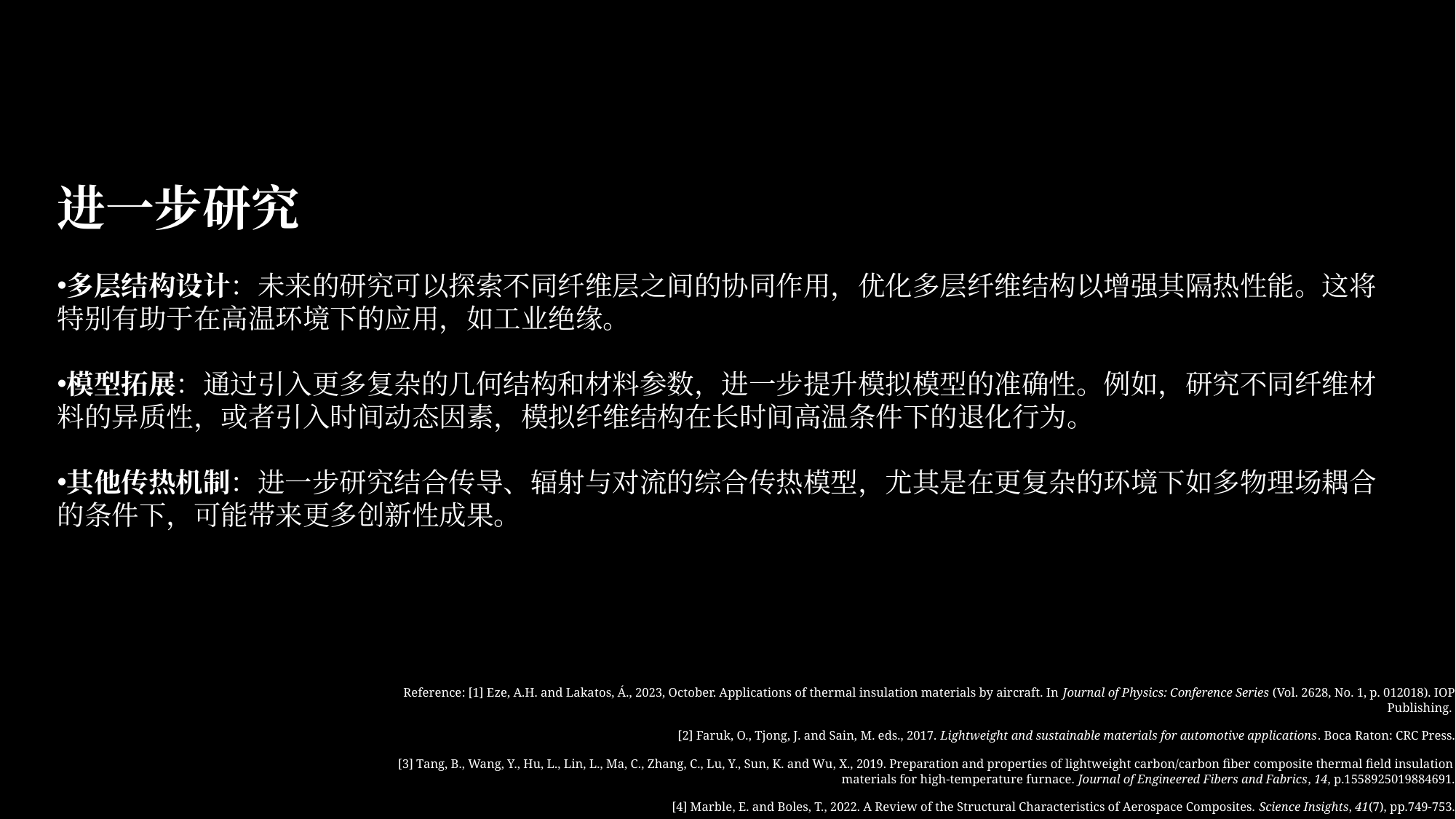

进一步研究

多层结构设计：未来的研究可以探索不同纤维层之间的协同作用，优化多层纤维结构以增强其隔热性能。这将特别有助于在高温环境下的应用，如工业绝缘。

模型拓展：通过引入更多复杂的几何结构和材料参数，进一步提升模拟模型的准确性。例如，研究不同纤维材料的异质性，或者引入时间动态因素，模拟纤维结构在长时间高温条件下的退化行为。

其他传热机制：进一步研究结合传导、辐射与对流的综合传热模型，尤其是在更复杂的环境下如多物理场耦合的条件下，可能带来更多创新性成果。

Reference: [1] Eze, A.H. and Lakatos, Á., 2023, October. Applications of thermal insulation materials by aircraft. In Journal of Physics: Conference Series (Vol. 2628, No. 1, p. 012018). IOP Publishing.
[2] Faruk, O., Tjong, J. and Sain, M. eds., 2017. Lightweight and sustainable materials for automotive applications. Boca Raton: CRC Press.
 [3] Tang, B., Wang, Y., Hu, L., Lin, L., Ma, C., Zhang, C., Lu, Y., Sun, K. and Wu, X., 2019. Preparation and properties of lightweight carbon/carbon fiber composite thermal field insulation materials for high-temperature furnace. Journal of Engineered Fibers and Fabrics, 14, p.1558925019884691.
[4] Marble, E. and Boles, T., 2022. A Review of the Structural Characteristics of Aerospace Composites. Science Insights, 41(7), pp.749-753.